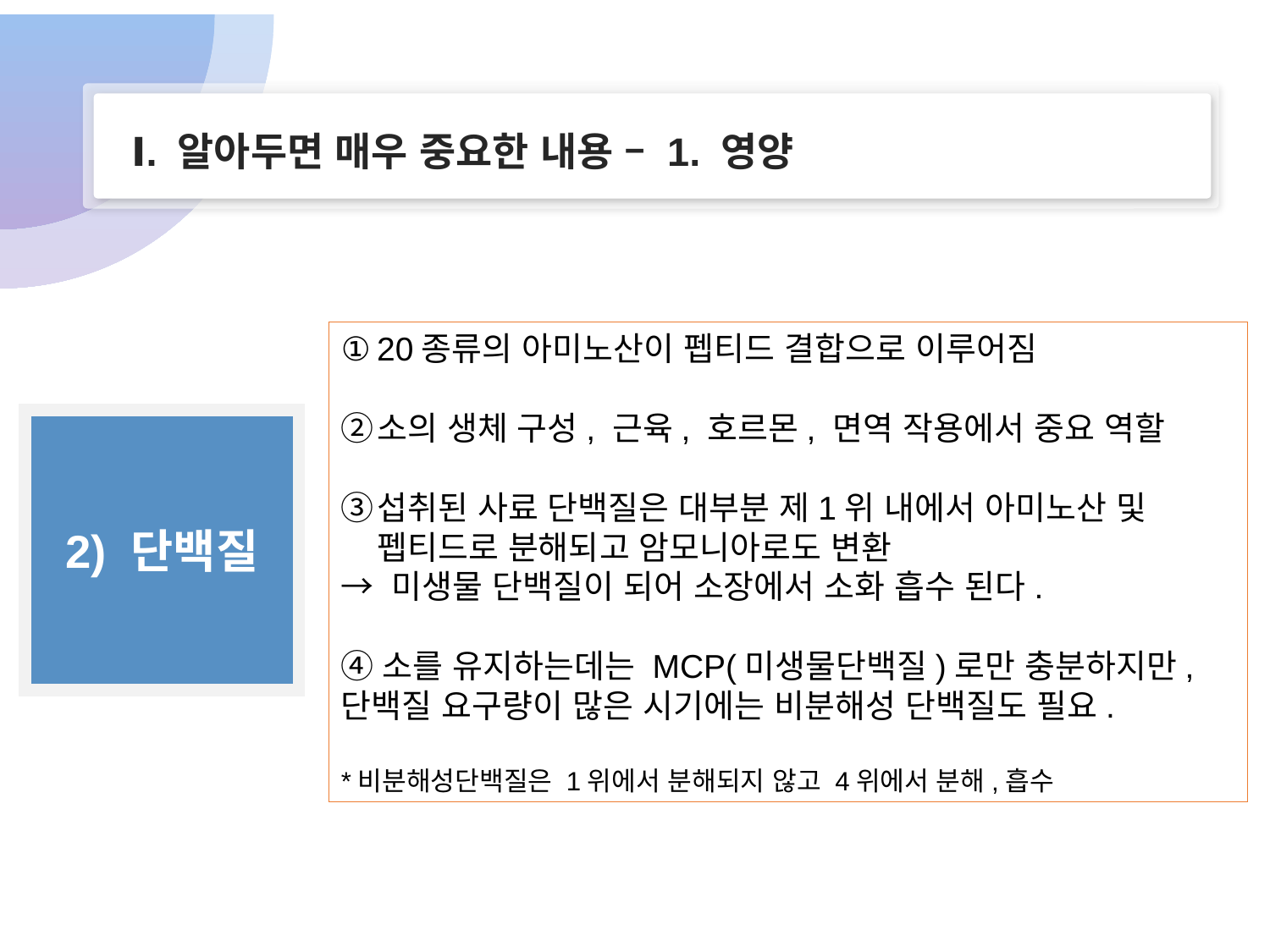

Ⅰ. 알아두면 매우 중요한 내용 – 1. 영양
20종류의 아미노산이 펩티드 결합으로 이루어짐

소의 생체 구성, 근육, 호르몬, 면역 작용에서 중요 역할

섭취된 사료 단백질은 대부분 제1위 내에서 아미노산 및 펩티드로 분해되고 암모니아로도 변환
→ 미생물 단백질이 되어 소장에서 소화 흡수 된다.

④소를 유지하는데는 MCP(미생물단백질)로만 충분하지만,
단백질 요구량이 많은 시기에는 비분해성 단백질도 필요.

*비분해성단백질은 1위에서 분해되지 않고 4위에서 분해,흡수
2) 단백질